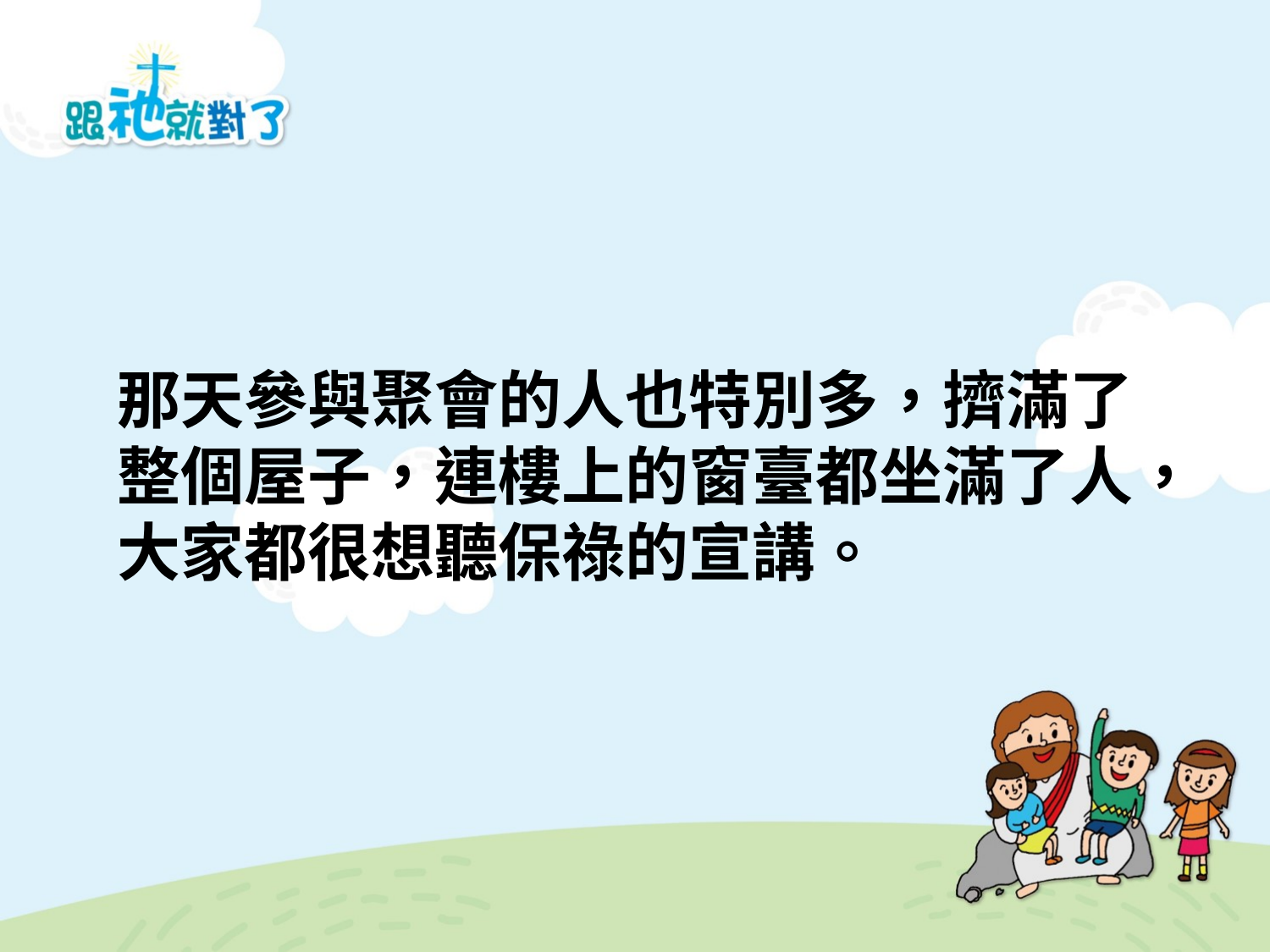

那天參與聚會的人也特別多，擠滿了整個屋子，連樓上的窗臺都坐滿了人，大家都很想聽保祿的宣講。